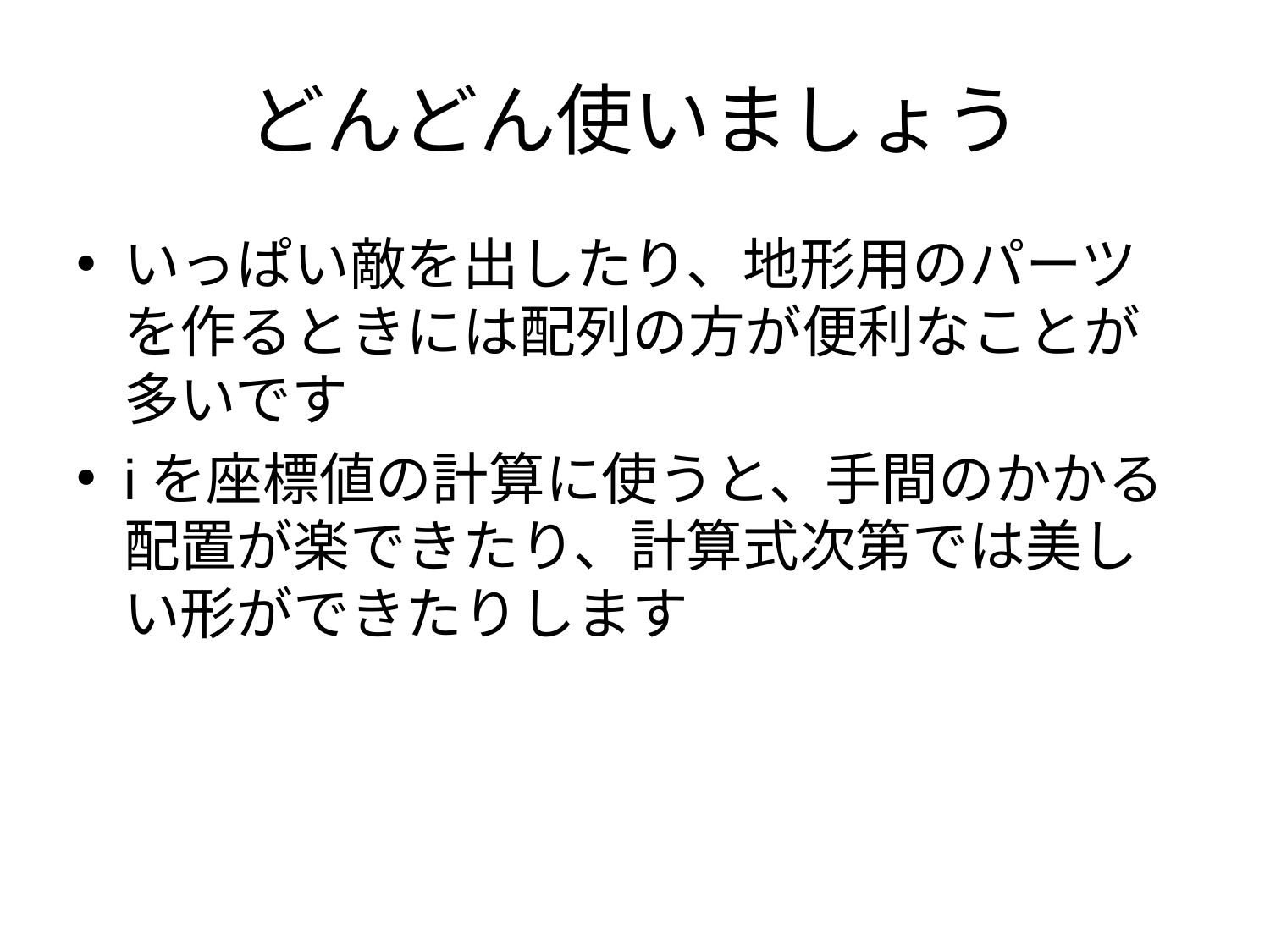

# どんどん使いましょう
いっぱい敵を出したり、地形用のパーツを作るときには配列の方が便利なことが多いです
iを座標値の計算に使うと、手間のかかる配置が楽できたり、計算式次第では美しい形ができたりします